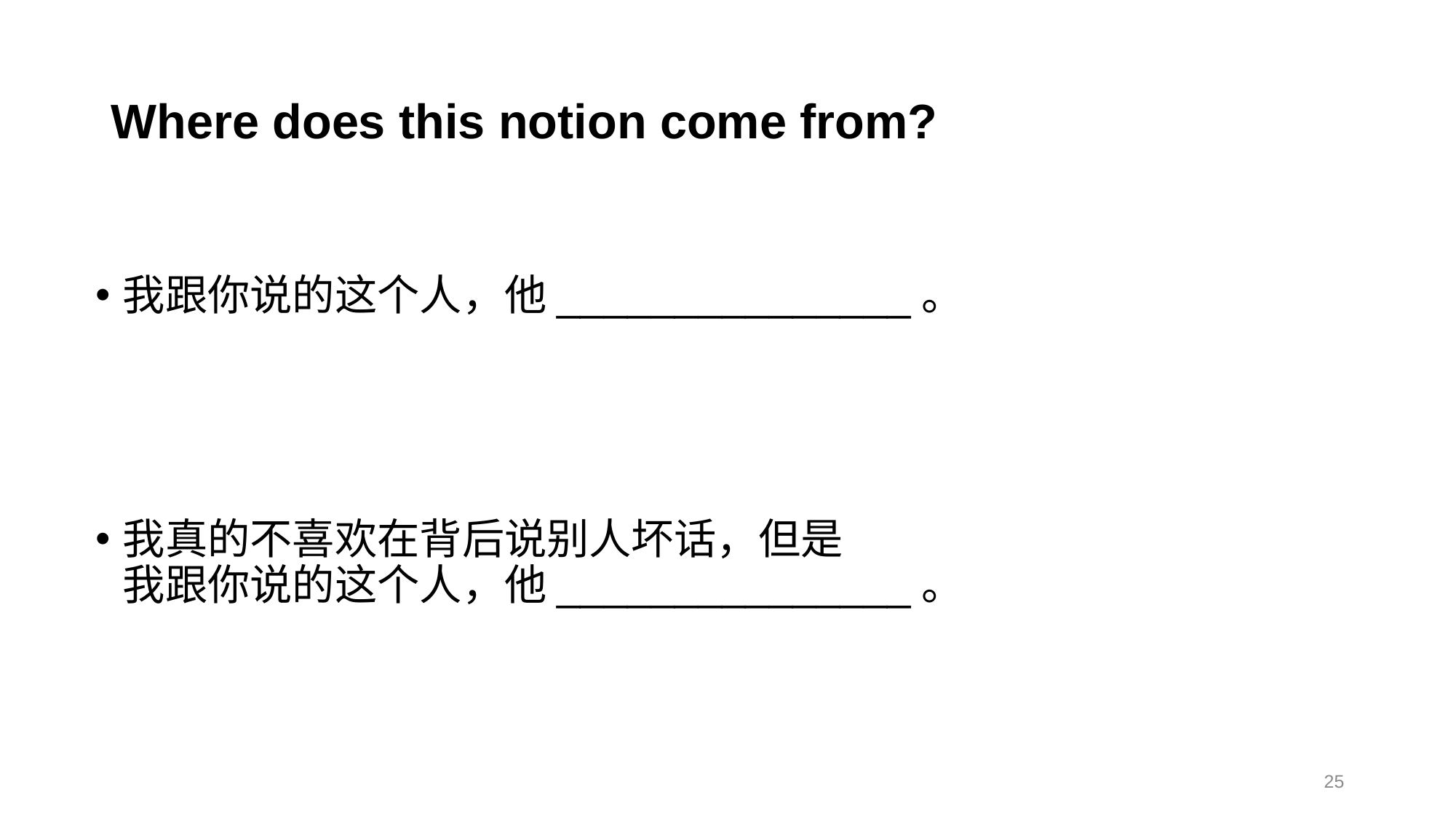

# Where does this notion come from?
我跟你说的这个人，他_______________。

我真的不喜欢在背后说别人坏话，但是
我跟你说的这个人，他_______________。

25